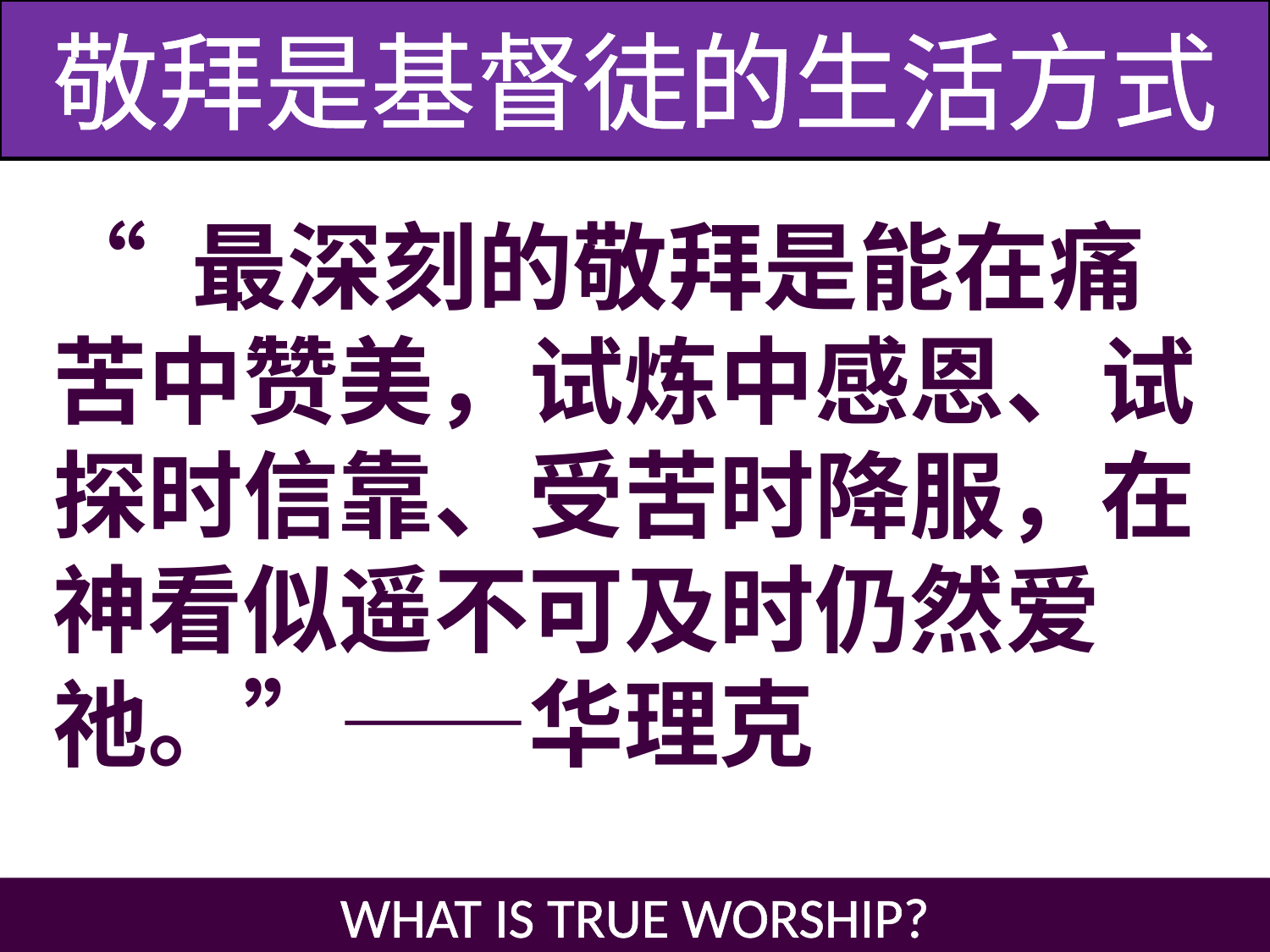

敬拜是基督徒的生活方式
“ 最深刻的敬拜是能在痛苦中赞美，试炼中感恩、试探时信靠、受苦时降服，在神看似遥不可及时仍然爱祂。”——华理克
WHAT IS TRUE WORSHIP?